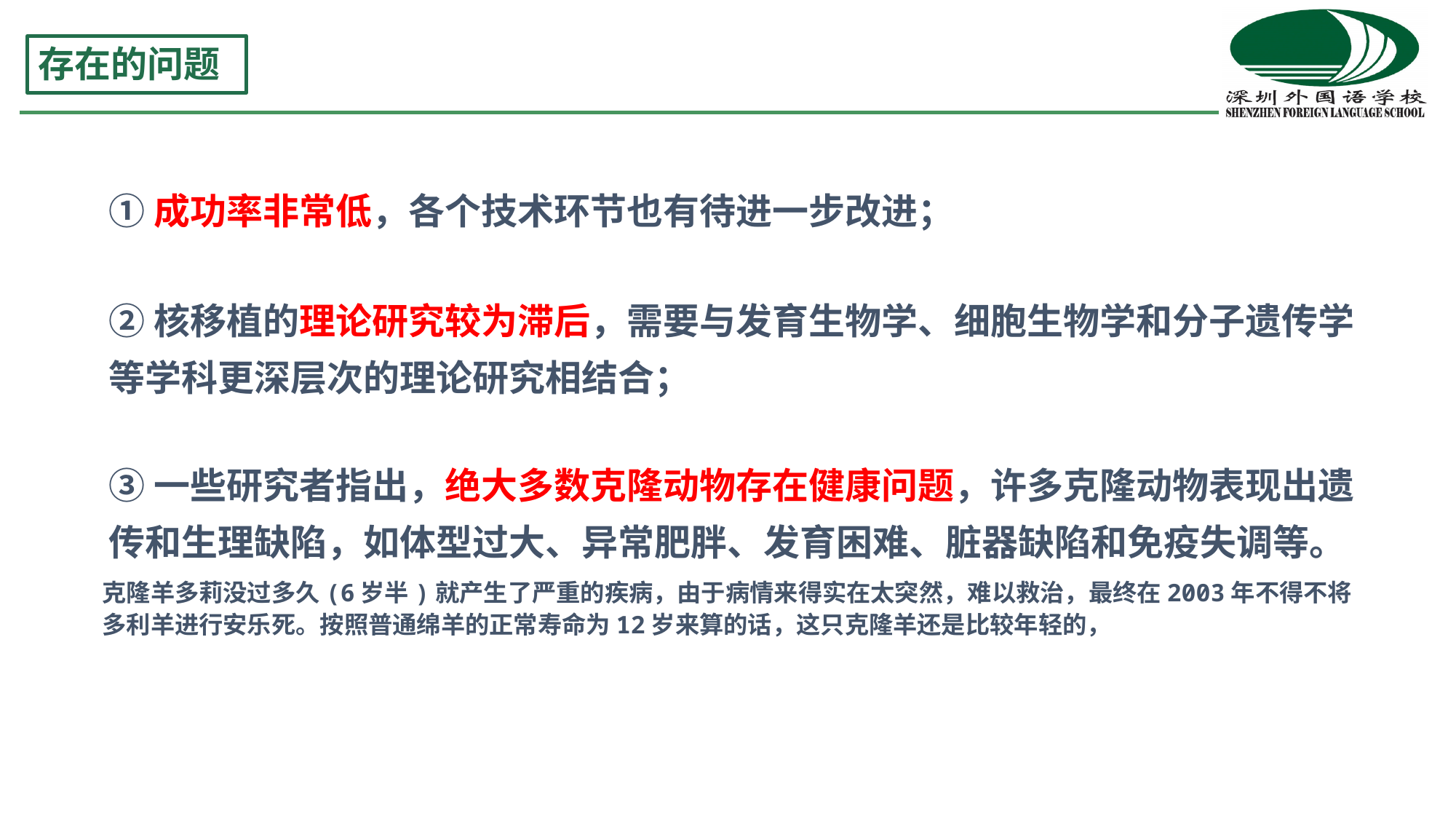

存在的问题
①成功率非常低，各个技术环节也有待进一步改进；
②核移植的理论研究较为滞后，需要与发育生物学、细胞生物学和分子遗传学等学科更深层次的理论研究相结合；
③一些研究者指出，绝大多数克隆动物存在健康问题，许多克隆动物表现出遗传和生理缺陷，如体型过大、异常肥胖、发育困难、脏器缺陷和免疫失调等。
克隆羊多莉没过多久(6岁半)就产生了严重的疾病，由于病情来得实在太突然，难以救治，最终在2003年不得不将多利羊进行安乐死。按照普通绵羊的正常寿命为12岁来算的话，这只克隆羊还是比较年轻的，